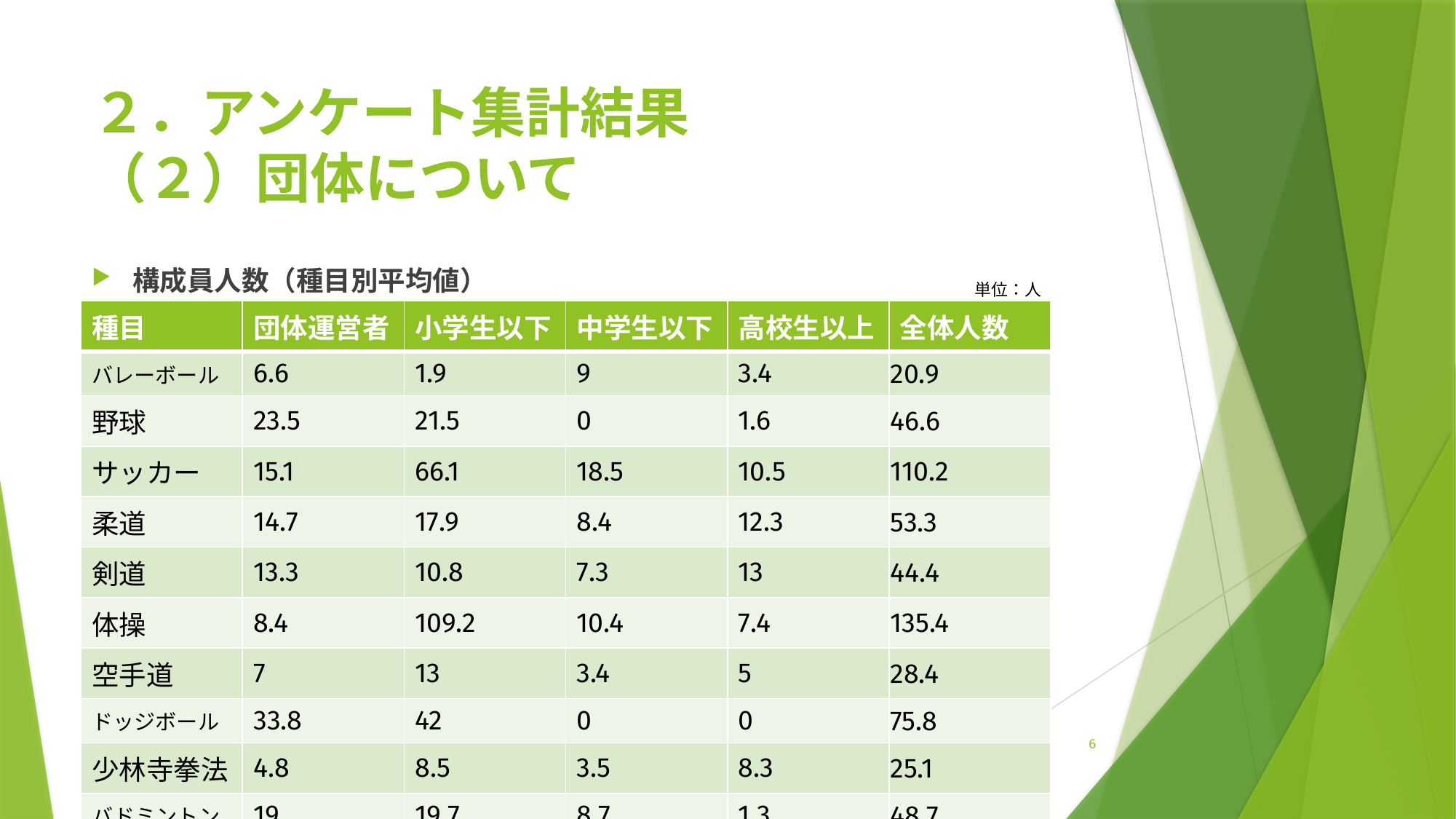

# ２．アンケート集計結果 （２）団体について
構成員人数（種目別平均値）
単位：人
| 種目 | 団体運営者 | 小学生以下 | 中学生以下 | 高校生以上 | 全体人数 |
| --- | --- | --- | --- | --- | --- |
| バレーボール | 6.6 | 1.9 | 9 | 3.4 | 20.9 |
| 野球 | 23.5 | 21.5 | 0 | 1.6 | 46.6 |
| サッカー | 15.1 | 66.1 | 18.5 | 10.5 | 110.2 |
| 柔道 | 14.7 | 17.9 | 8.4 | 12.3 | 53.3 |
| 剣道 | 13.3 | 10.8 | 7.3 | 13 | 44.4 |
| 体操 | 8.4 | 109.2 | 10.4 | 7.4 | 135.4 |
| 空手道 | 7 | 13 | 3.4 | 5 | 28.4 |
| ドッジボール | 33.8 | 42 | 0 | 0 | 75.8 |
| 少林寺拳法 | 4.8 | 8.5 | 3.5 | 8.3 | 25.1 |
| バドミントン | 19 | 19.7 | 8.7 | 1.3 | 48.7 |
6